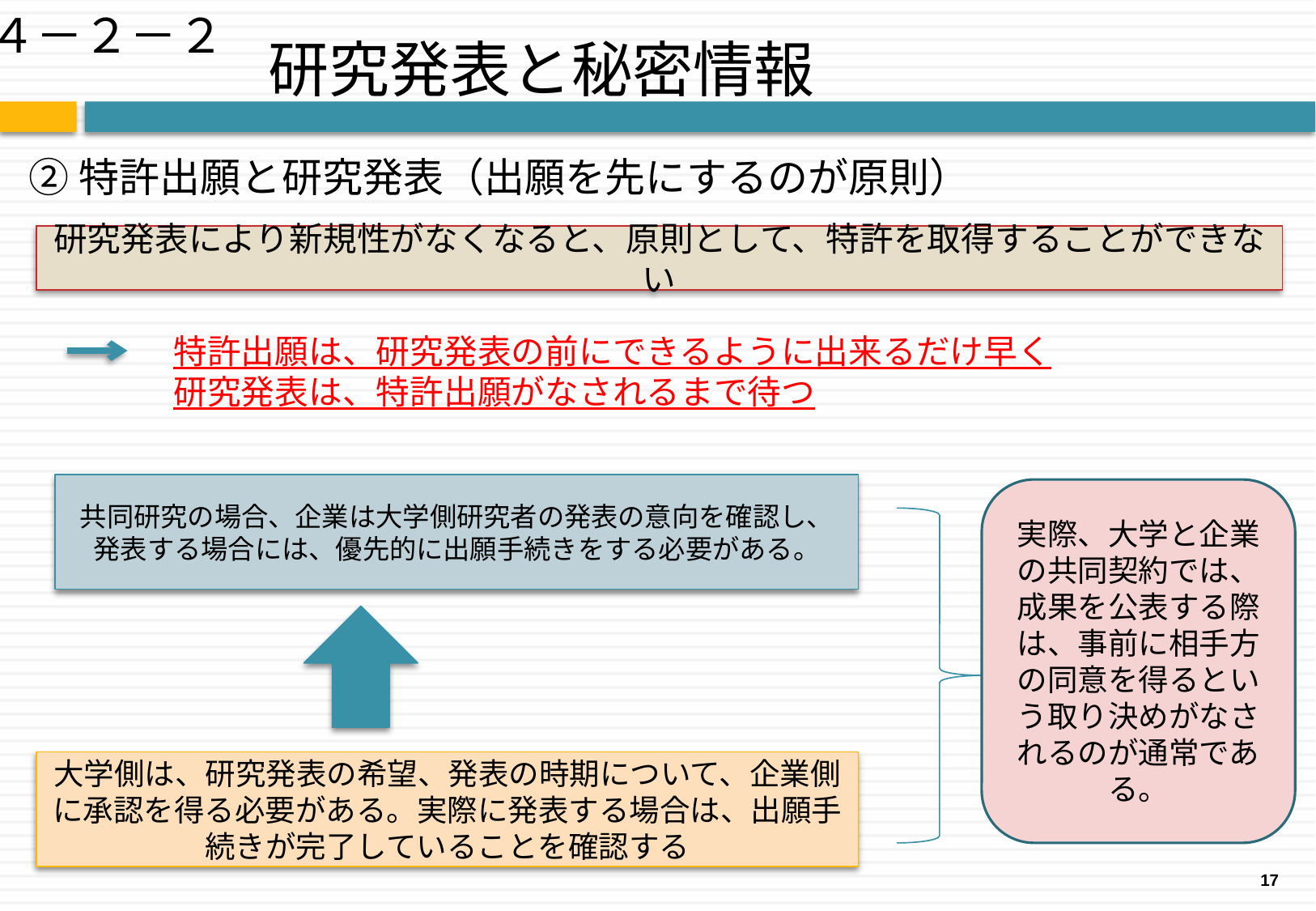

４－２－２
研究発表と秘密情報
②特許出願と研究発表（出願を先にするのが原則）
研究発表により新規性がなくなると、原則として、特許を取得することができない
特許出願は、研究発表の前にできるように出来るだけ早く
研究発表は、特許出願がなされるまで待つ
共同研究の場合、企業は大学側研究者の発表の意向を確認し、発表する場合には、優先的に出願手続きをする必要がある。
実際、大学と企業の共同契約では、成果を公表する際は、事前に相手方の同意を得るという取り決めがなされるのが通常である。

大学側は、研究発表の希望、発表の時期について、企業側に承認を得る必要がある。実際に発表する場合は、出願手続きが完了していることを確認する
17